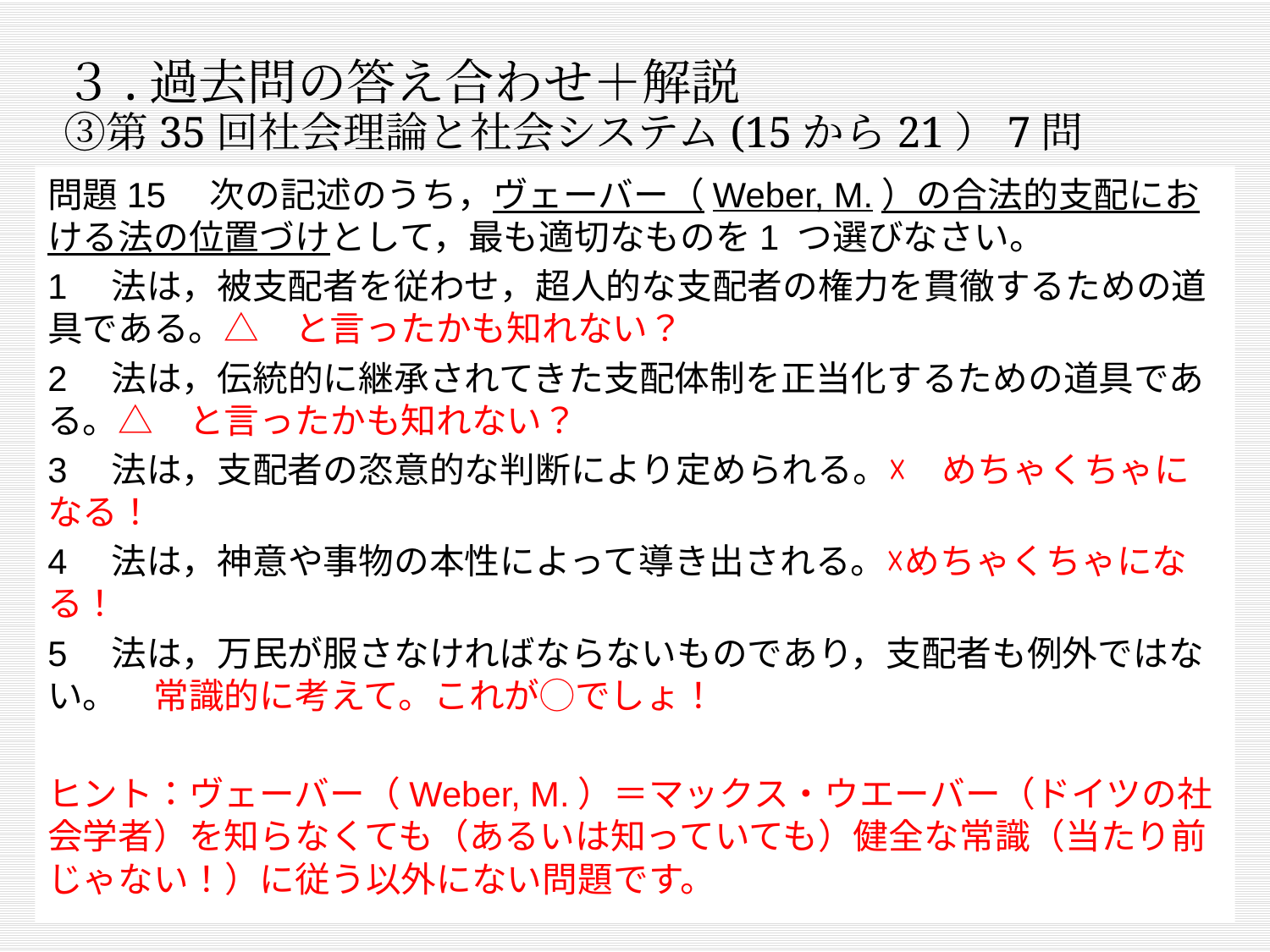

# ３.過去問の答え合わせ＋解説 ③第35回社会理論と社会システム(15から21）7問
問題15　次の記述のうち，ヴェーバー（Weber, M.）の合法的支配における法の位置づけとして，最も適切なものを1 つ選びなさい。
1　法は，被支配者を従わせ，超人的な支配者の権力を貫徹するための道具である。△　と言ったかも知れない？
2　法は，伝統的に継承されてきた支配体制を正当化するための道具である。△　と言ったかも知れない？
3　法は，支配者の恣意的な判断により定められる。☓　めちゃくちゃになる！
4　法は，神意や事物の本性によって導き出される。☓めちゃくちゃになる！
5　法は，万民が服さなければならないものであり，支配者も例外ではない。　常識的に考えて。これが◯でしょ！

ヒント：ヴェーバー（Weber, M.）＝マックス・ウエーバー（ドイツの社会学者）を知らなくても（あるいは知っていても）健全な常識（当たり前じゃない！）に従う以外にない問題です。